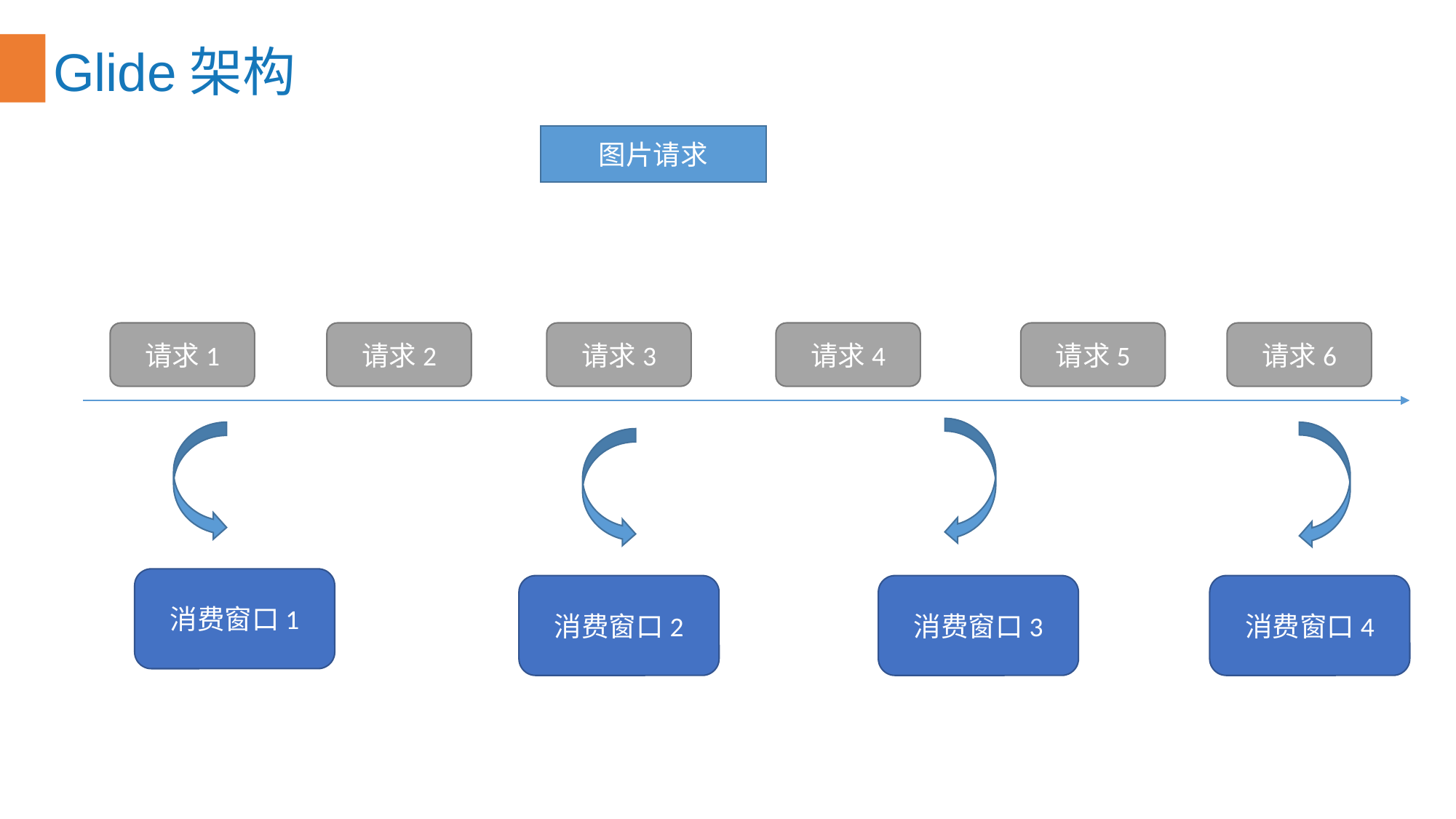

Glide架构
图片请求
请求1
请求2
请求3
请求4
请求5
请求6

消费窗口1
消费窗口2
消费窗口3
消费窗口4